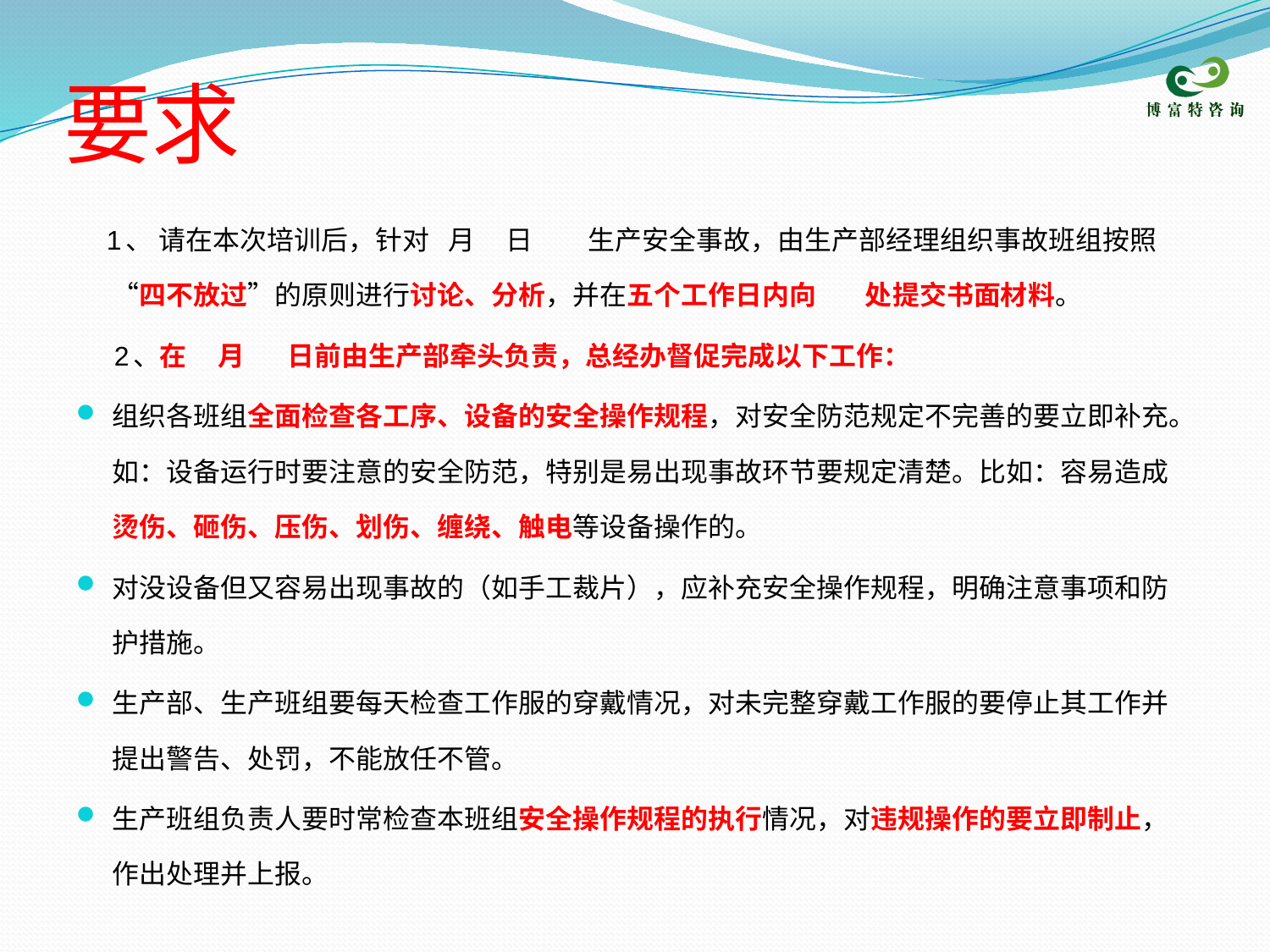

# 要求
    1、 请在本次培训后，针对   月     日         生产安全事故，由生产部经理组织事故班组按照“四不放过”的原则进行讨论、分析，并在五个工作日内向        处提交书面材料。
     2、在     月       日前由生产部牵头负责，总经办督促完成以下工作：
组织各班组全面检查各工序、设备的安全操作规程，对安全防范规定不完善的要立即补充。如：设备运行时要注意的安全防范，特别是易出现事故环节要规定清楚。比如：容易造成烫伤、砸伤、压伤、划伤、缠绕、触电等设备操作的。
对没设备但又容易出现事故的（如手工裁片），应补充安全操作规程，明确注意事项和防护措施。
生产部、生产班组要每天检查工作服的穿戴情况，对未完整穿戴工作服的要停止其工作并提出警告、处罚，不能放任不管。
生产班组负责人要时常检查本班组安全操作规程的执行情况，对违规操作的要立即制止，作出处理并上报。